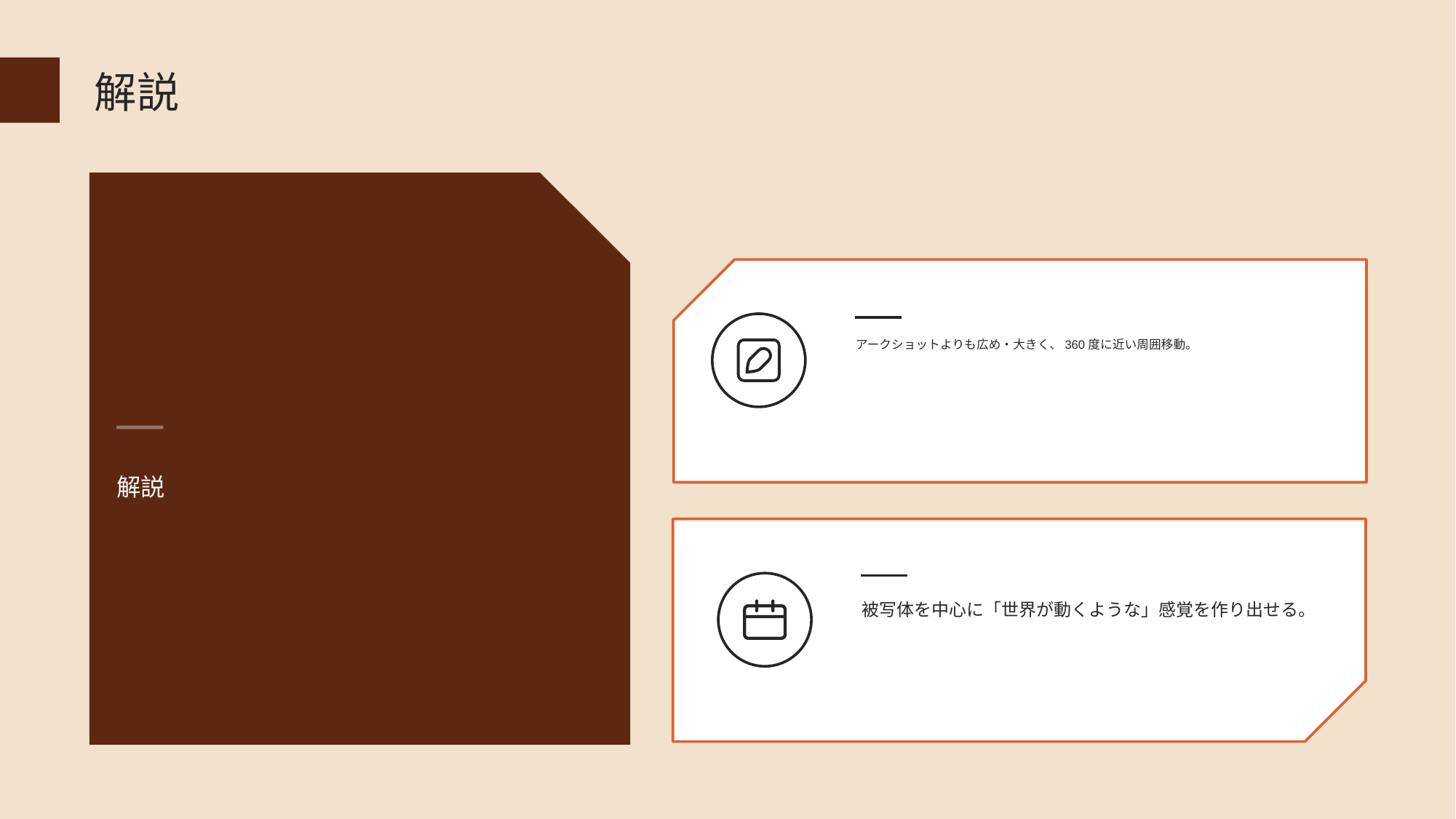

解説

アークショットよりも広め・大きく、360度に近い周囲移動。

解説

被写体を中心に「世界が動くような」感覚を作り出せる。